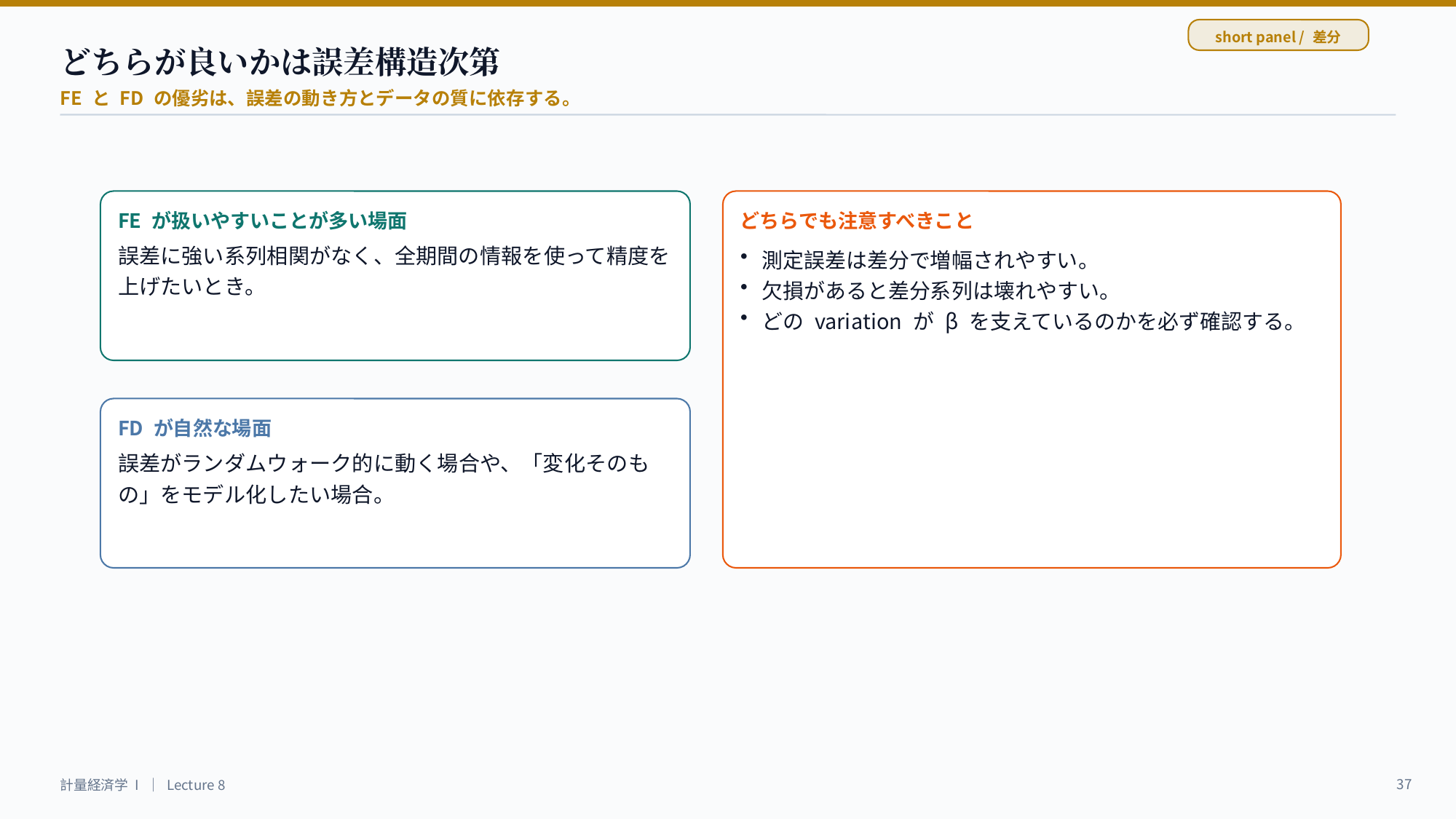

short panel / 差分
どちらが良いかは誤差構造次第
FE と FD の優劣は、誤差の動き方とデータの質に依存する。

FE が扱いやすいことが多い場面
どちらでも注意すべきこと
誤差に強い系列相関がなく、全期間の情報を使って精度を上げたいとき。
測定誤差は差分で増幅されやすい。
欠損があると差分系列は壊れやすい。
どの variation が β を支えているのかを必ず確認する。

FD が自然な場面
誤差がランダムウォーク的に動く場合や、「変化そのもの」をモデル化したい場合。
37
計量経済学 I ｜ Lecture 8